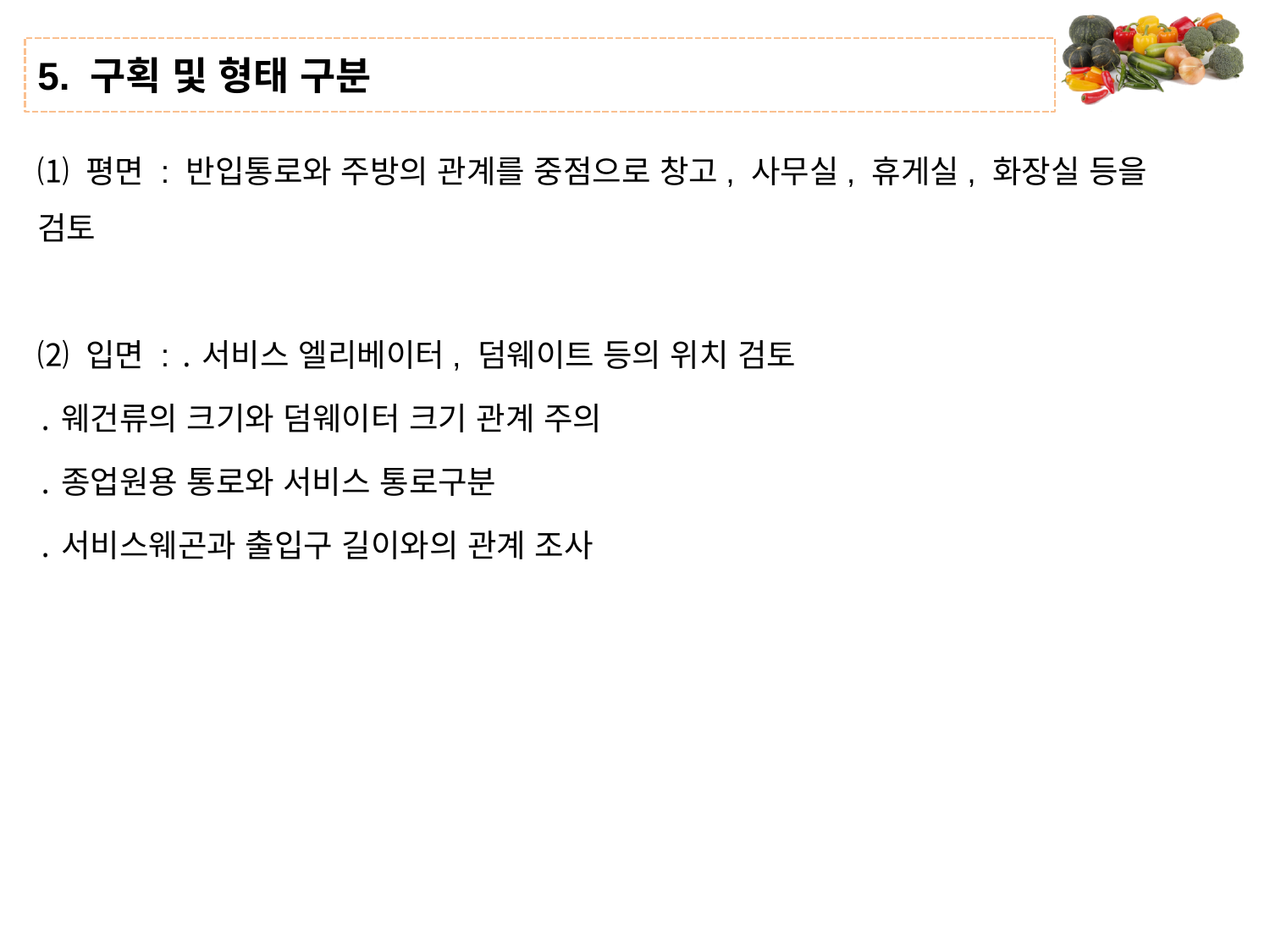

# 5. 구획 및 형태 구분
⑴ 평면 : 반입통로와 주방의 관계를 중점으로 창고, 사무실, 휴게실, 화장실 등을 검토

⑵ 입면 : ․서비스 엘리베이터, 덤웨이트 등의 위치 검토
․웨건류의 크기와 덤웨이터 크기 관계 주의
․종업원용 통로와 서비스 통로구분
․서비스웨곤과 출입구 길이와의 관계 조사